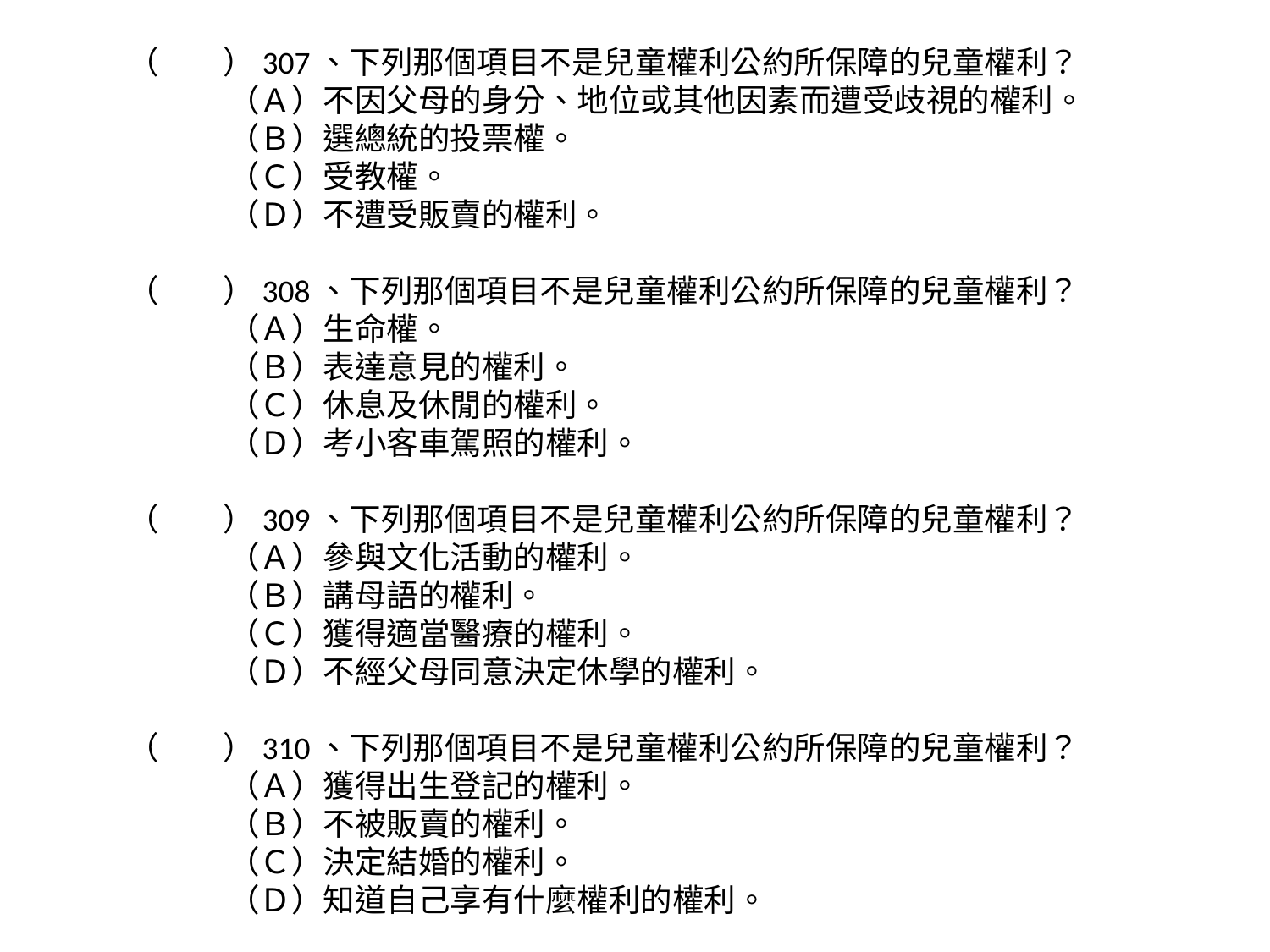

（　　）307、下列那個項目不是兒童權利公約所保障的兒童權利？
（Ａ）不因父母的身分、地位或其他因素而遭受歧視的權利。
（Ｂ）選總統的投票權。
（Ｃ）受教權。
（Ｄ）不遭受販賣的權利。

（　　）308、下列那個項目不是兒童權利公約所保障的兒童權利？
（Ａ）生命權。
（Ｂ）表達意見的權利。
（Ｃ）休息及休閒的權利。
（Ｄ）考小客車駕照的權利。

（　　）309、下列那個項目不是兒童權利公約所保障的兒童權利？
（Ａ）參與文化活動的權利。
（Ｂ）講母語的權利。
（Ｃ）獲得適當醫療的權利。
（Ｄ）不經父母同意決定休學的權利。

（　　）310、下列那個項目不是兒童權利公約所保障的兒童權利？
（Ａ）獲得出生登記的權利。
（Ｂ）不被販賣的權利。
（Ｃ）決定結婚的權利。
（Ｄ）知道自己享有什麼權利的權利。